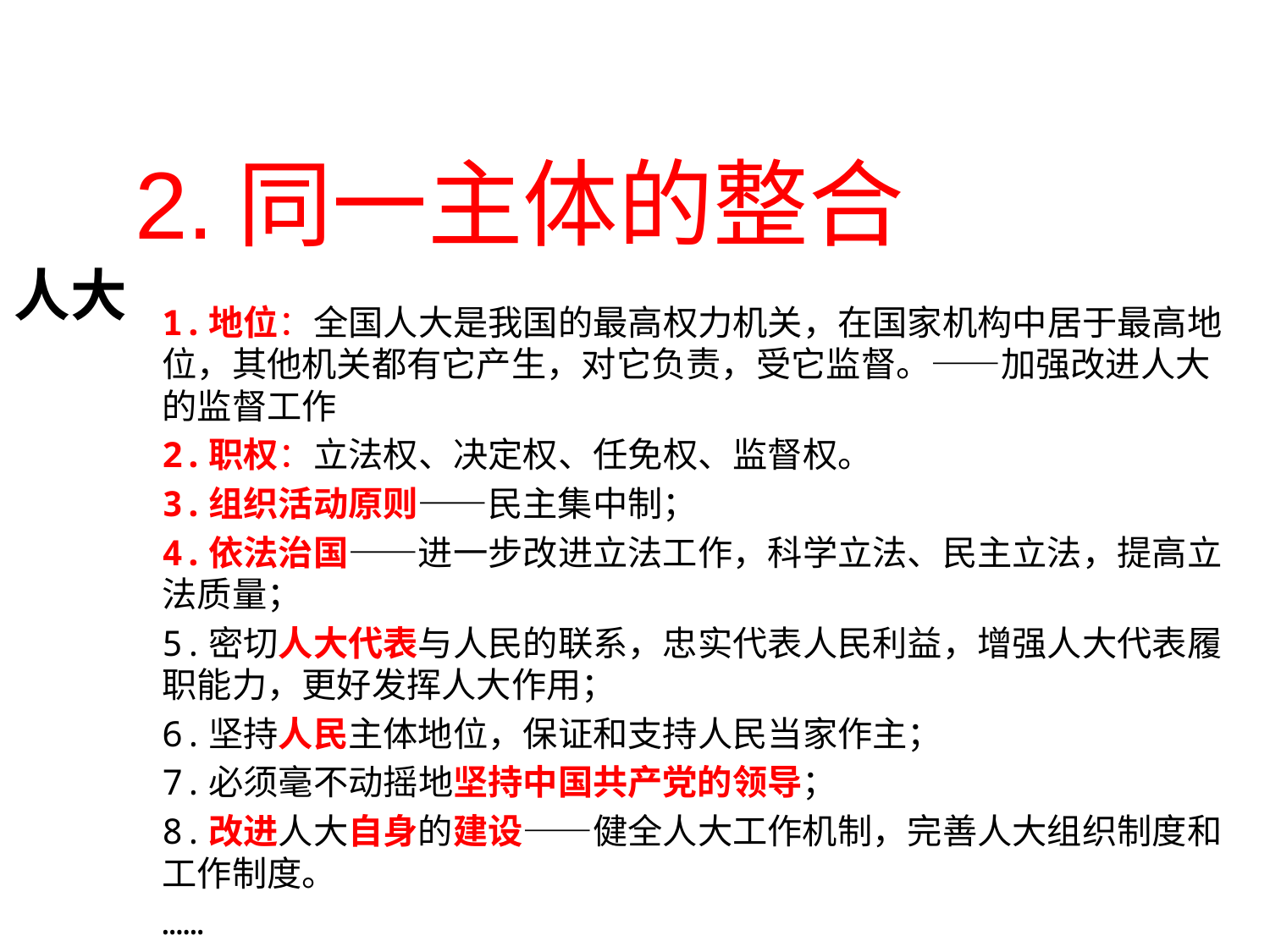

2.同一主体的整合
人大
1.地位：全国人大是我国的最高权力机关，在国家机构中居于最高地位，其他机关都有它产生，对它负责，受它监督。——加强改进人大的监督工作
2.职权：立法权、决定权、任免权、监督权。
3.组织活动原则——民主集中制；
4.依法治国——进一步改进立法工作，科学立法、民主立法，提高立法质量；
5.密切人大代表与人民的联系，忠实代表人民利益，增强人大代表履职能力，更好发挥人大作用；
6.坚持人民主体地位，保证和支持人民当家作主；
7.必须毫不动摇地坚持中国共产党的领导；
8.改进人大自身的建设——健全人大工作机制，完善人大组织制度和工作制度。
……